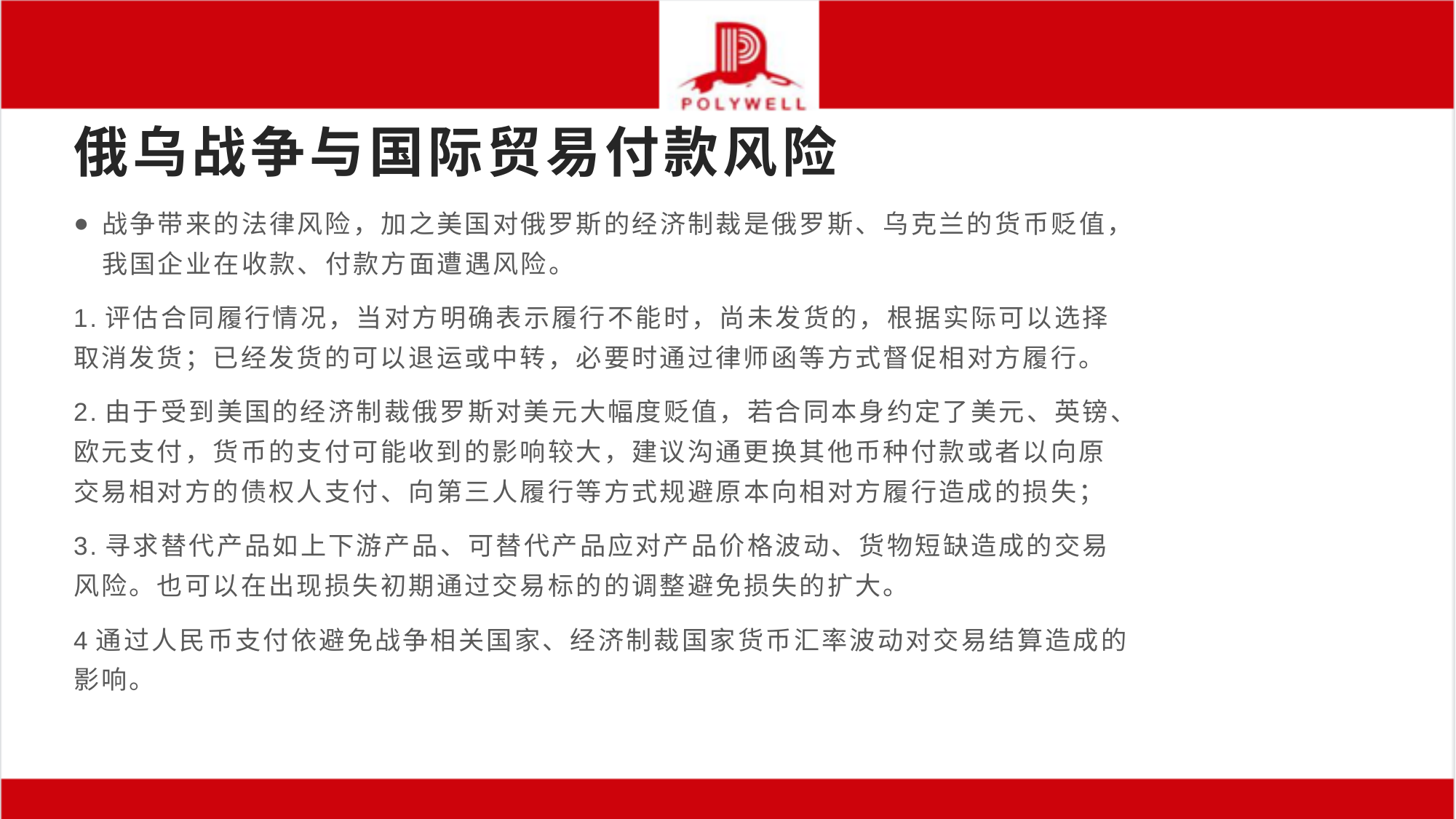

# 俄乌战争与国际贸易付款风险
战争带来的法律风险，加之美国对俄罗斯的经济制裁是俄罗斯、乌克兰的货币贬值，我国企业在收款、付款方面遭遇风险。
1.评估合同履行情况，当对方明确表示履行不能时，尚未发货的，根据实际可以选择取消发货；已经发货的可以退运或中转，必要时通过律师函等方式督促相对方履行。
2.由于受到美国的经济制裁俄罗斯对美元大幅度贬值，若合同本身约定了美元、英镑、欧元支付，货币的支付可能收到的影响较大，建议沟通更换其他币种付款或者以向原交易相对方的债权人支付、向第三人履行等方式规避原本向相对方履行造成的损失；
3.寻求替代产品如上下游产品、可替代产品应对产品价格波动、货物短缺造成的交易风险。也可以在出现损失初期通过交易标的的调整避免损失的扩大。
4通过人民币支付依避免战争相关国家、经济制裁国家货币汇率波动对交易结算造成的影响。